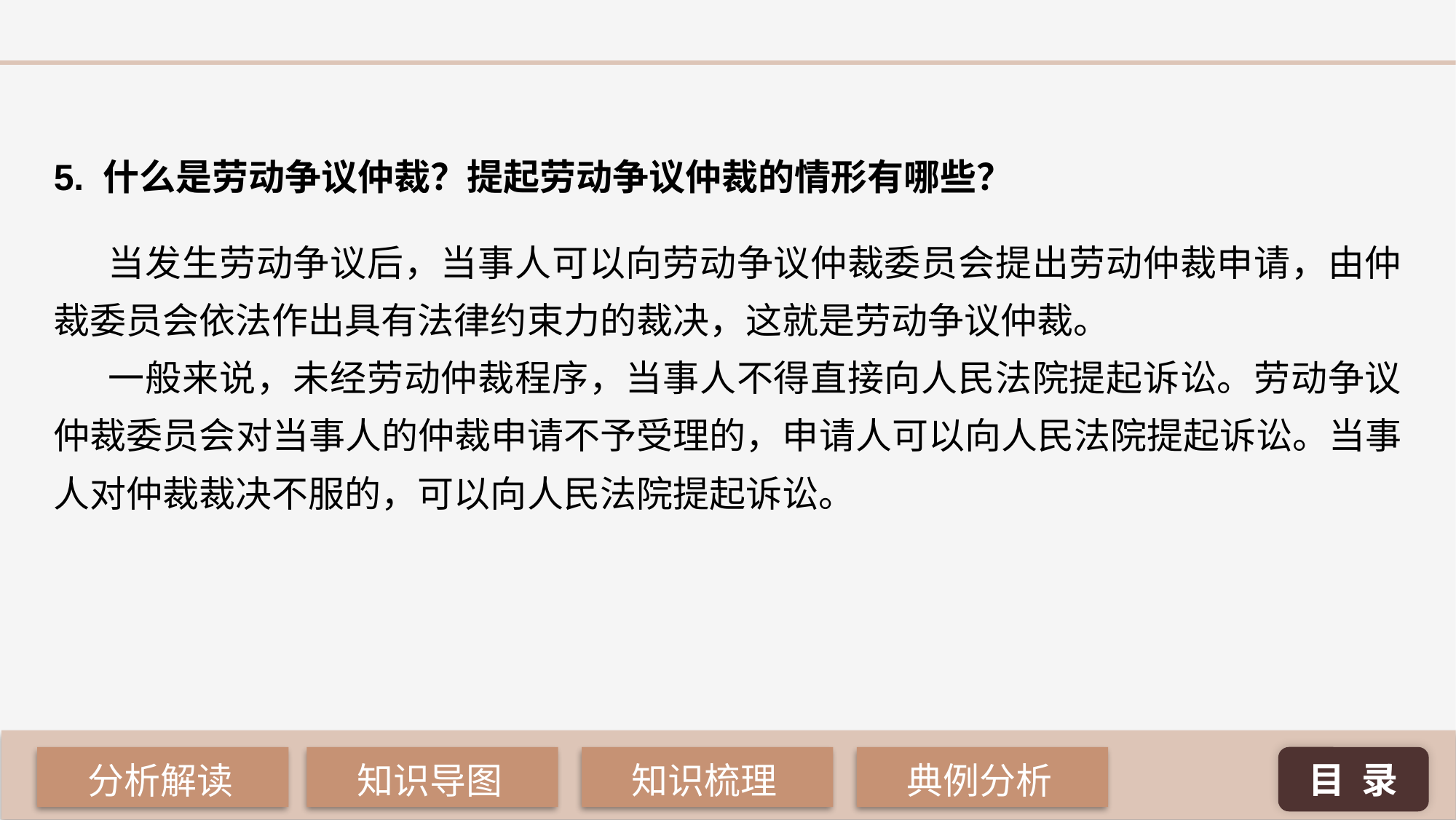

5. 什么是劳动争议仲裁？提起劳动争议仲裁的情形有哪些？
当发生劳动争议后，当事人可以向劳动争议仲裁委员会提出劳动仲裁申请，由仲裁委员会依法作出具有法律约束力的裁决，这就是劳动争议仲裁。
一般来说，未经劳动仲裁程序，当事人不得直接向人民法院提起诉讼。劳动争议仲裁委员会对当事人的仲裁申请不予受理的，申请人可以向人民法院提起诉讼。当事人对仲裁裁决不服的，可以向人民法院提起诉讼。